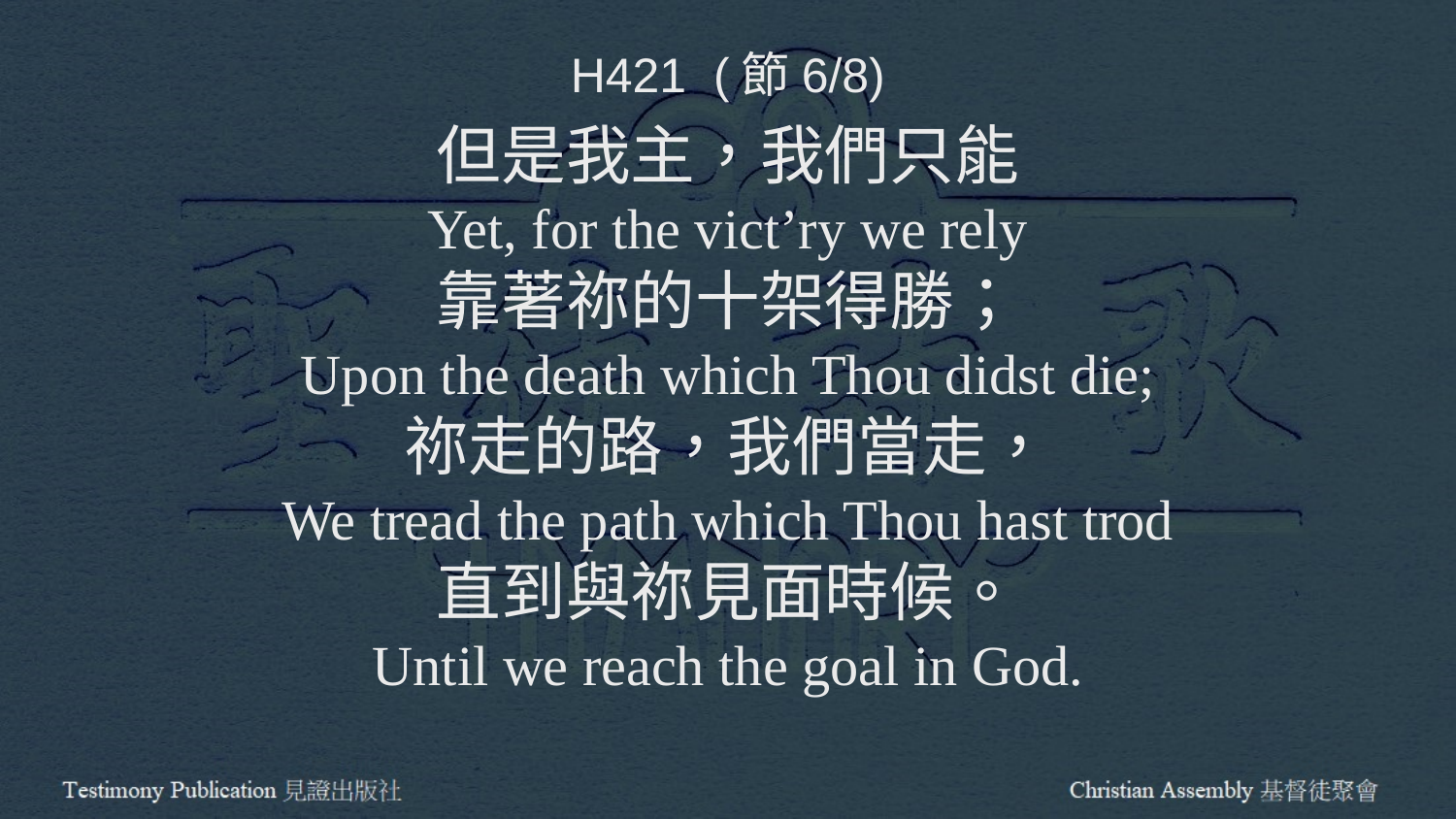

H421  (節6/8)
但是我主，我們只能
Yet, for the vict’ry we rely
靠著祢的十架得勝；
Upon the death which Thou didst die;
祢走的路，我們當走，
We tread the path which Thou hast trod
直到與祢見面時候。
Until we reach the goal in God.